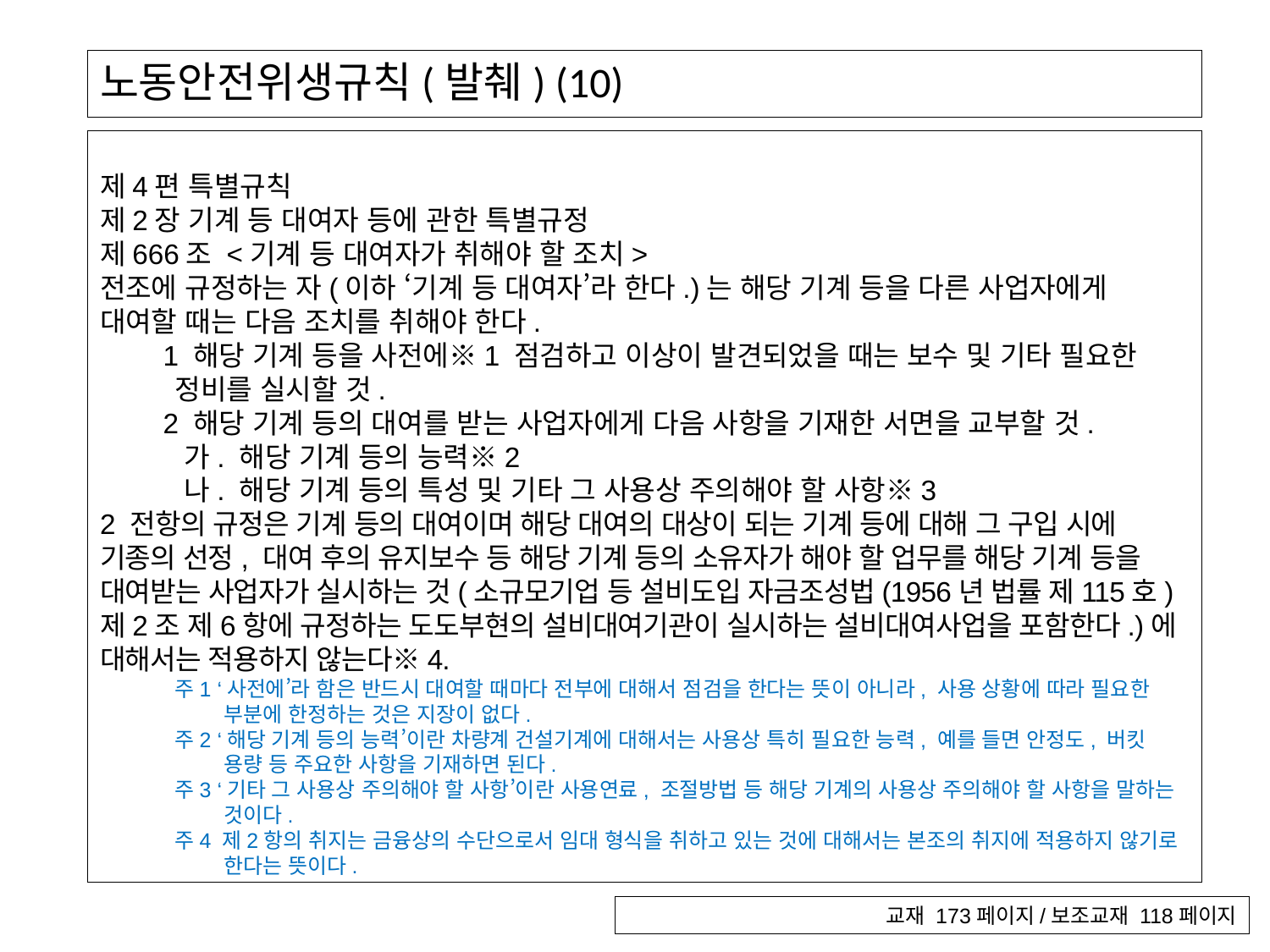

# 노동안전위생규칙(발췌) (10)

제4편 특별규칙
제2장 기계 등 대여자 등에 관한 특별규정
제666조 <기계 등 대여자가 취해야 할 조치>
전조에 규정하는 자(이하 ‘기계 등 대여자’라 한다.)는 해당 기계 등을 다른 사업자에게 대여할 때는 다음 조치를 취해야 한다.
　　1 해당 기계 등을 사전에※1 점검하고 이상이 발견되었을 때는 보수 및 기타 필요한 정비를 실시할 것.
　　2 해당 기계 등의 대여를 받는 사업자에게 다음 사항을 기재한 서면을 교부할 것.
　　　가. 해당 기계 등의 능력※2
　　　나. 해당 기계 등의 특성 및 기타 그 사용상 주의해야 할 사항※3
2 전항의 규정은 기계 등의 대여이며 해당 대여의 대상이 되는 기계 등에 대해 그 구입 시에 기종의 선정, 대여 후의 유지보수 등 해당 기계 등의 소유자가 해야 할 업무를 해당 기계 등을 대여받는 사업자가 실시하는 것(소규모기업 등 설비도입 자금조성법(1956년 법률 제115호) 제2조 제6항에 규정하는 도도부현의 설비대여기관이 실시하는 설비대여사업을 포함한다.)에 대해서는 적용하지 않는다※4.
주1 ‘사전에’라 함은 반드시 대여할 때마다 전부에 대해서 점검을 한다는 뜻이 아니라, 사용 상황에 따라 필요한 부분에 한정하는 것은 지장이 없다.
주2 ‘해당 기계 등의 능력’이란 차량계 건설기계에 대해서는 사용상 특히 필요한 능력, 예를 들면 안정도, 버킷 용량 등 주요한 사항을 기재하면 된다.
주3 ‘기타 그 사용상 주의해야 할 사항’이란 사용연료, 조절방법 등 해당 기계의 사용상 주의해야 할 사항을 말하는 것이다.
주4 제2항의 취지는 금융상의 수단으로서 임대 형식을 취하고 있는 것에 대해서는 본조의 취지에 적용하지 않기로 한다는 뜻이다.
교재 173페이지/보조교재 118페이지